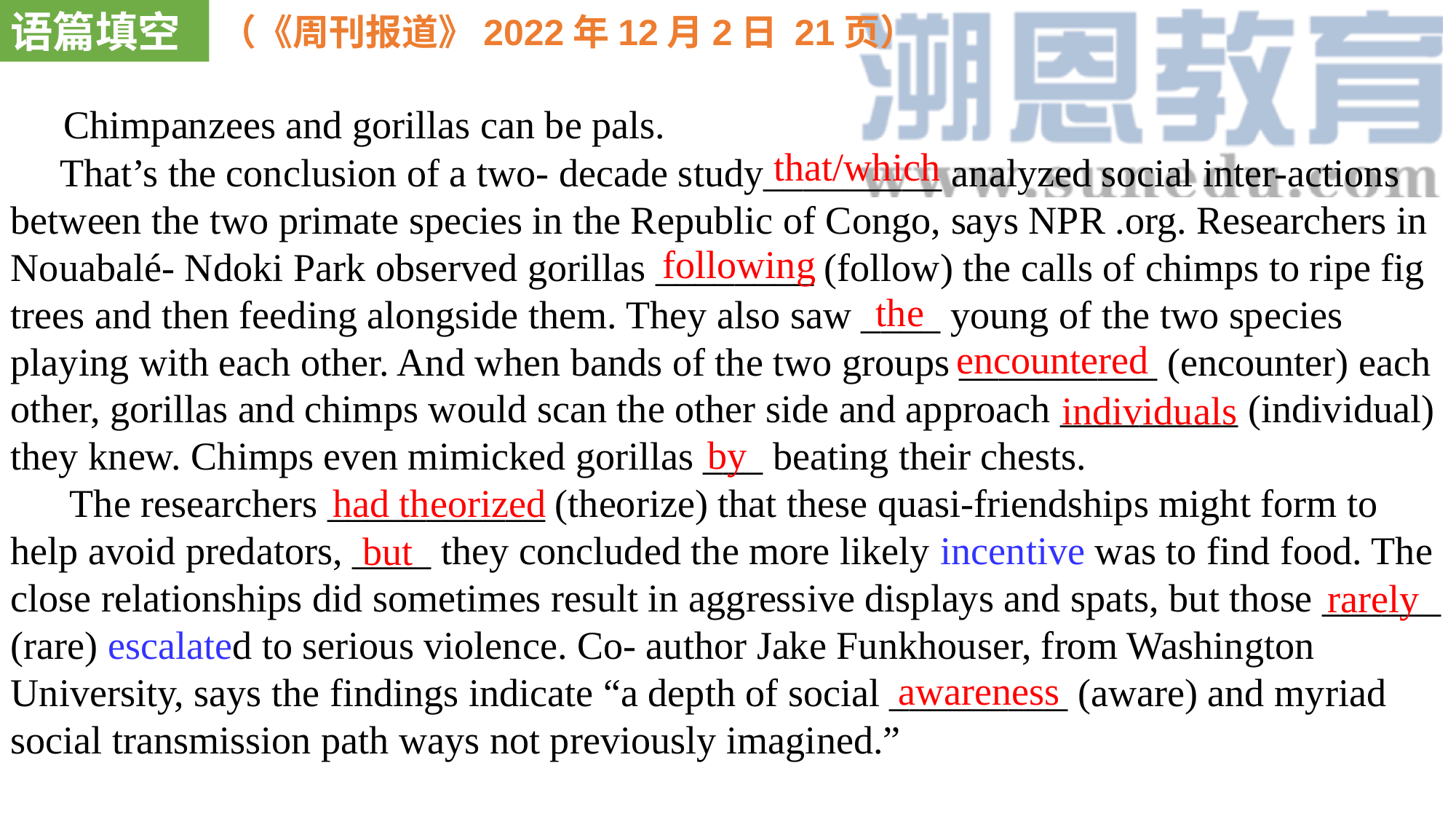

语篇填空
（《周刊报道》2022年12月2日 21页）
     Chimpanzees and gorillas can be pals.
     That’s the conclusion of a two- decade study_________ analyzed social inter-actions between the two primate species in the Republic of Congo, says NPR .org. Researchers in Nouabalé- Ndoki Park observed gorillas ________ (follow) the calls of chimps to ripe fig trees and then feeding alongside them. They also saw ____ young of the two species playing with each other. And when bands of the two groups __________ (encounter) each other, gorillas and chimps would scan the other side and approach _________ (individual) they knew. Chimps even mimicked gorillas ___ beating their chests.
      The researchers ___________ (theorize) that these quasi-friendships might form to help avoid predators, ____ they concluded the more likely incentive was to find food. The close relationships did sometimes result in aggressive displays and spats, but those ______ (rare) escalated to serious violence. Co- author Jake Funkhouser, from Washington University, says the findings indicate “a depth of social _________ (aware) and myriad social transmission path ways not previously imagined.”
that/which
following
the
encountered
individuals
by
had theorized
but
rarely
awareness